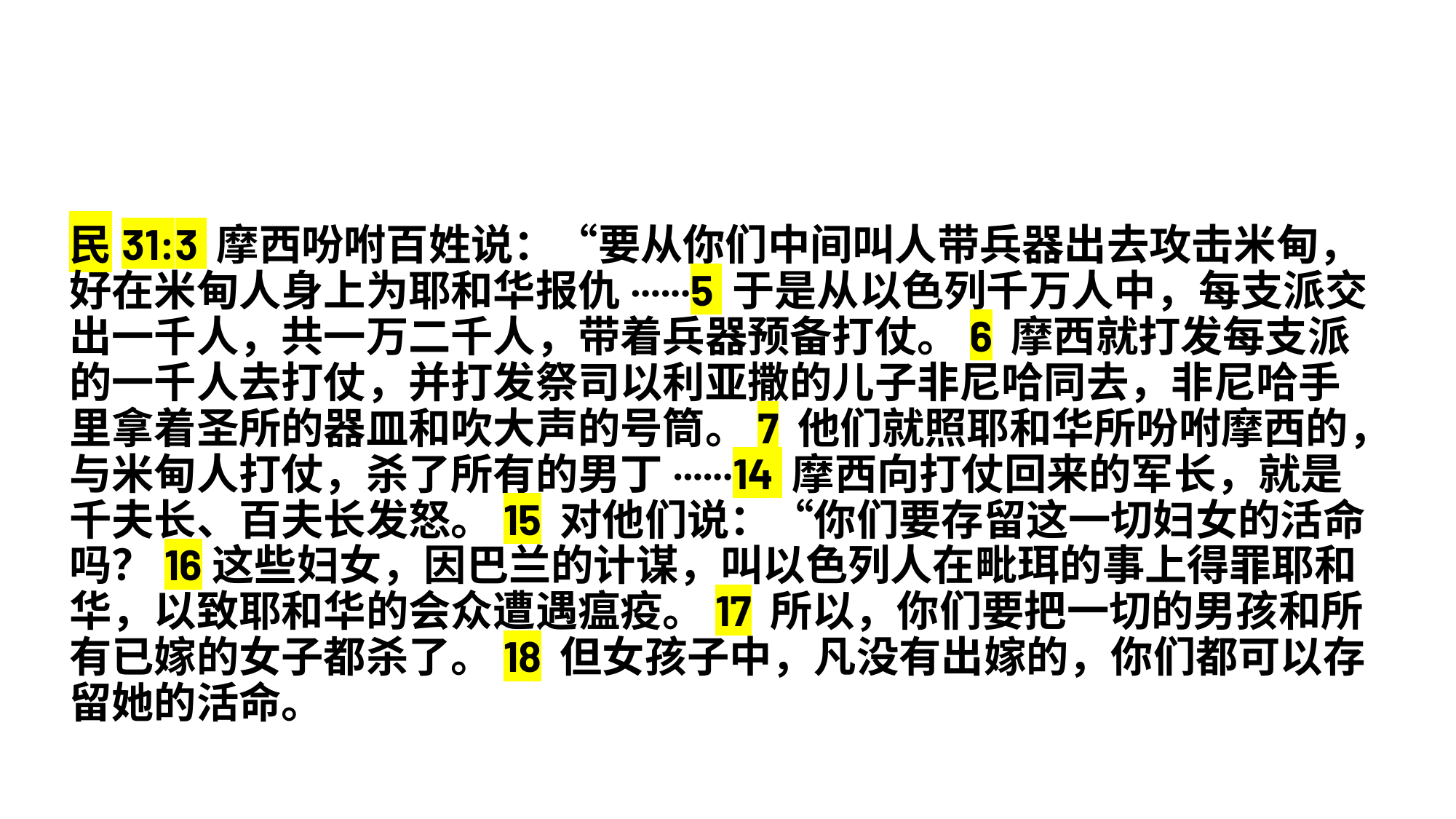

民31:3 摩西吩咐百姓说：“要从你们中间叫人带兵器出去攻击米甸，好在米甸人身上为耶和华报仇······5 于是从以色列千万人中，每支派交出一千人，共一万二千人，带着兵器预备打仗。6 摩西就打发每支派的一千人去打仗，并打发祭司以利亚撒的儿子非尼哈同去，非尼哈手里拿着圣所的器皿和吹大声的号筒。7 他们就照耶和华所吩咐摩西的，与米甸人打仗，杀了所有的男丁······14 摩西向打仗回来的军长，就是千夫长、百夫长发怒。15 对他们说：“你们要存留这一切妇女的活命吗？16这些妇女，因巴兰的计谋，叫以色列人在毗珥的事上得罪耶和华，以致耶和华的会众遭遇瘟疫。17 所以，你们要把一切的男孩和所有已嫁的女子都杀了。18 但女孩子中，凡没有出嫁的，你们都可以存留她的活命。